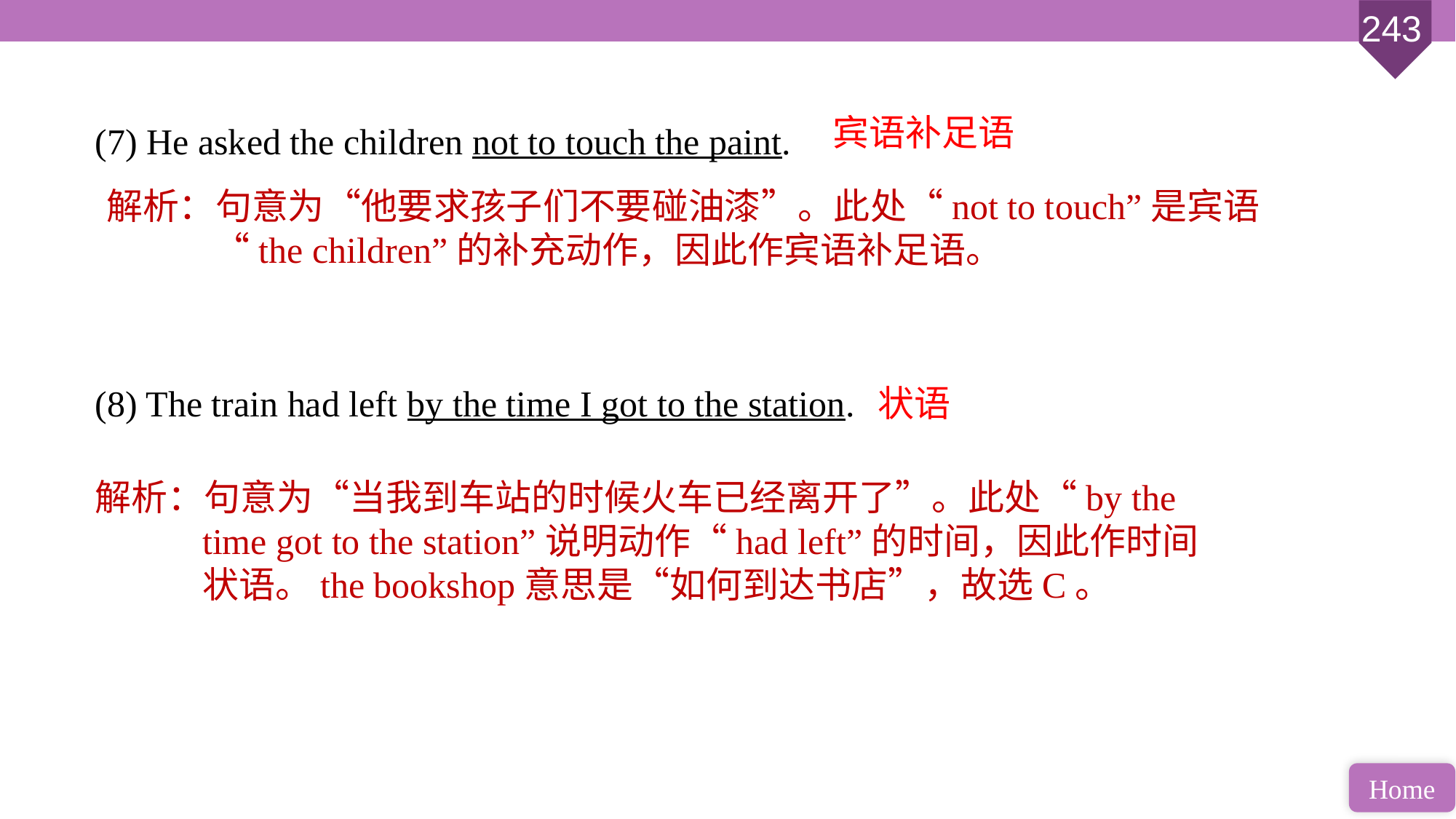

(7) He asked the children not to touch the paint.

(8) The train had left by the time I got to the station.
宾语补足语
解析：句意为“他要求孩子们不要碰油漆”。此处“not to touch”是宾语“the children”的补充动作，因此作宾语补足语。
状语
解析：句意为“当我到车站的时候火车已经离开了”。此处“by the time got to the station”说明动作“had left”的时间，因此作时间状语。the bookshop意思是“如何到达书店”，故选C。